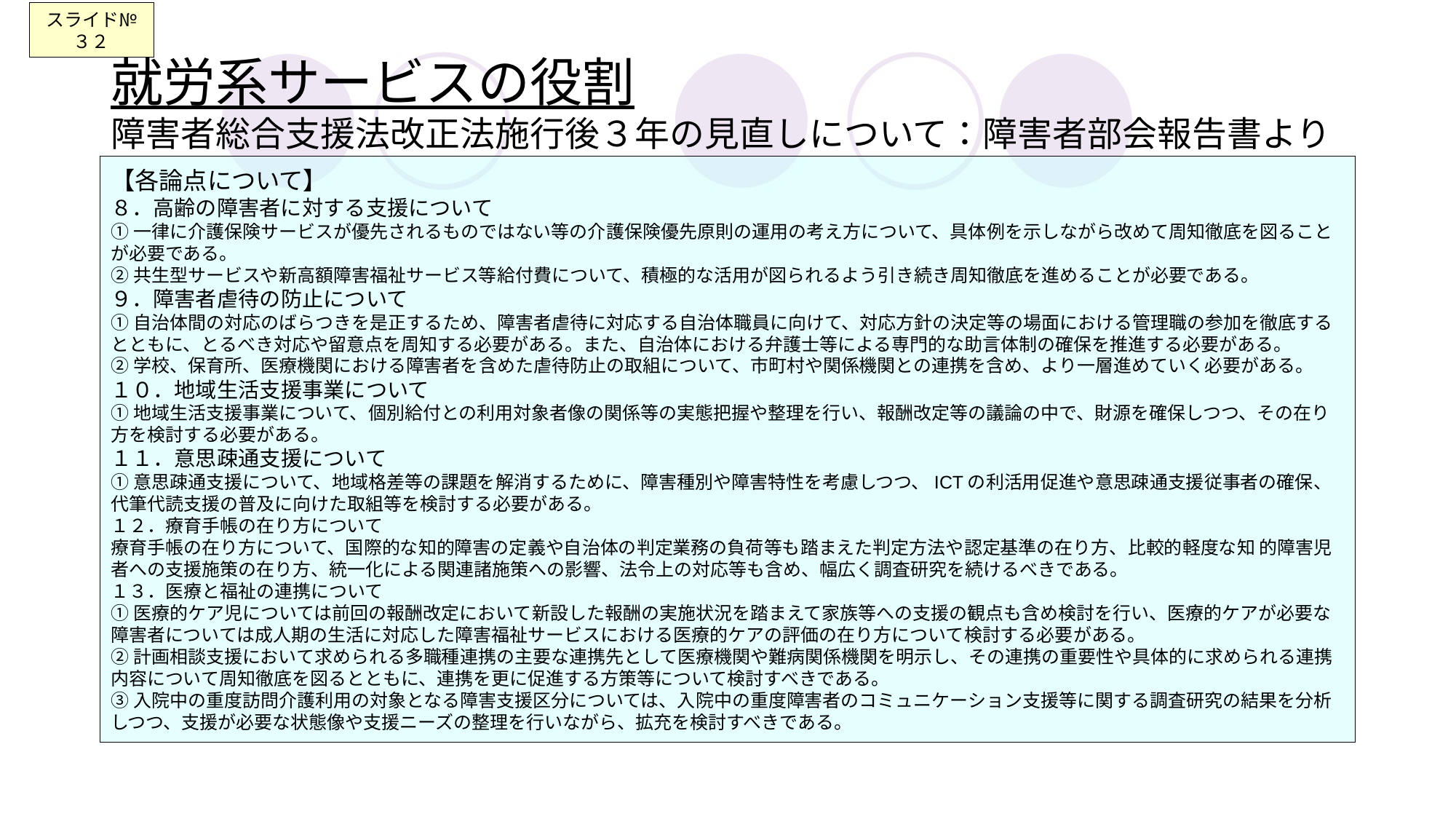

スライド№３２
# 就労系サービスの役割 障害者総合支援法改正法施行後３年の見直しについて：障害者部会報告書より
【各論点について】
８．高齢の障害者に対する支援について
①一律に介護保険サービスが優先されるものではない等の介護保険優先原則の運用の考え方について、具体例を示しながら改めて周知徹底を図ることが必要である。
②共生型サービスや新高額障害福祉サービス等給付費について、積極的な活用が図られるよう引き続き周知徹底を進めることが必要である。
９．障害者虐待の防止について
①自治体間の対応のばらつきを是正するため、障害者虐待に対応する自治体職員に向けて、対応方針の決定等の場面における管理職の参加を徹底するとともに、とるべき対応や留意点を周知する必要がある。また、自治体における弁護士等による専門的な助言体制の確保を推進する必要がある。
②学校、保育所、医療機関における障害者を含めた虐待防止の取組について、市町村や関係機関との連携を含め、より一層進めていく必要がある。
１０．地域生活支援事業について
①地域生活支援事業について、個別給付との利用対象者像の関係等の実態把握や整理を行い、報酬改定等の議論の中で、財源を確保しつつ、その在り方を検討する必要がある。
１１．意思疎通支援について
①意思疎通支援について、地域格差等の課題を解消するために、障害種別や障害特性を考慮しつつ、ICTの利活用促進や意思疎通支援従事者の確保、代筆代読支援の普及に向けた取組等を検討する必要がある。
１２．療育手帳の在り方について
療育手帳の在り方について、国際的な知的障害の定義や自治体の判定業務の負荷等も踏まえた判定方法や認定基準の在り方、比較的軽度な知 的障害児者への支援施策の在り方、統一化による関連諸施策への影響、法令上の対応等も含め、幅広く調査研究を続けるべきである。
１３．医療と福祉の連携について
①医療的ケア児については前回の報酬改定において新設した報酬の実施状況を踏まえて家族等への支援の観点も含め検討を行い、医療的ケアが必要な障害者については成人期の生活に対応した障害福祉サービスにおける医療的ケアの評価の在り方について検討する必要がある。
②計画相談支援において求められる多職種連携の主要な連携先として医療機関や難病関係機関を明示し、その連携の重要性や具体的に求められる連携内容について周知徹底を図るとともに、連携を更に促進する方策等について検討すべきである。
③入院中の重度訪問介護利用の対象となる障害支援区分については、入院中の重度障害者のコミュニケーション支援等に関する調査研究の結果を分析しつつ、支援が必要な状態像や支援ニーズの整理を行いながら、拡充を検討すべきである。